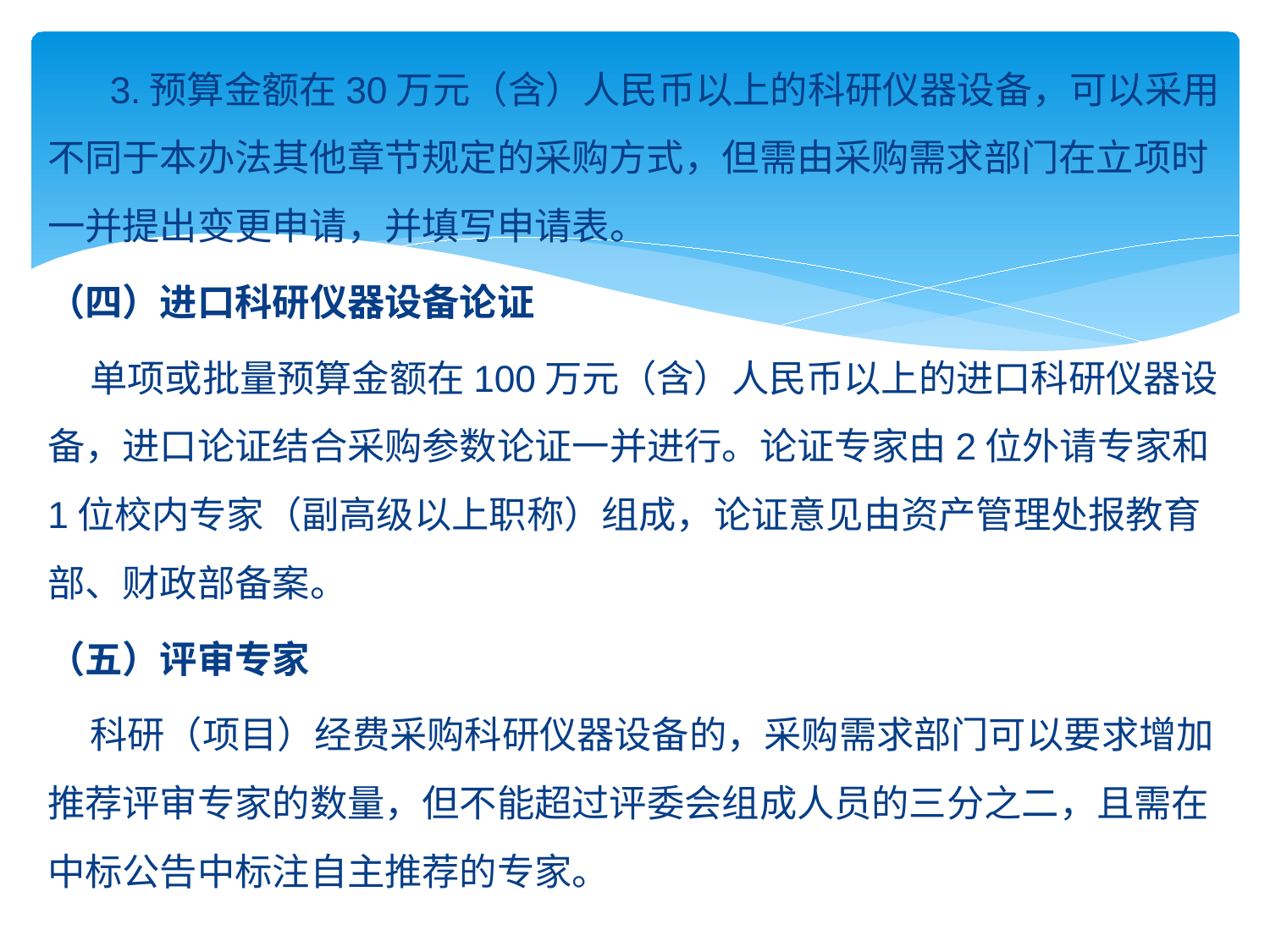

3.预算金额在30万元（含）人民币以上的科研仪器设备，可以采用不同于本办法其他章节规定的采购方式，但需由采购需求部门在立项时一并提出变更申请，并填写申请表。
（四）进口科研仪器设备论证
    单项或批量预算金额在100万元（含）人民币以上的进口科研仪器设备，进口论证结合采购参数论证一并进行。论证专家由2位外请专家和1位校内专家（副高级以上职称）组成，论证意见由资产管理处报教育部、财政部备案。
（五）评审专家
    科研（项目）经费采购科研仪器设备的，采购需求部门可以要求增加推荐评审专家的数量，但不能超过评委会组成人员的三分之二，且需在中标公告中标注自主推荐的专家。